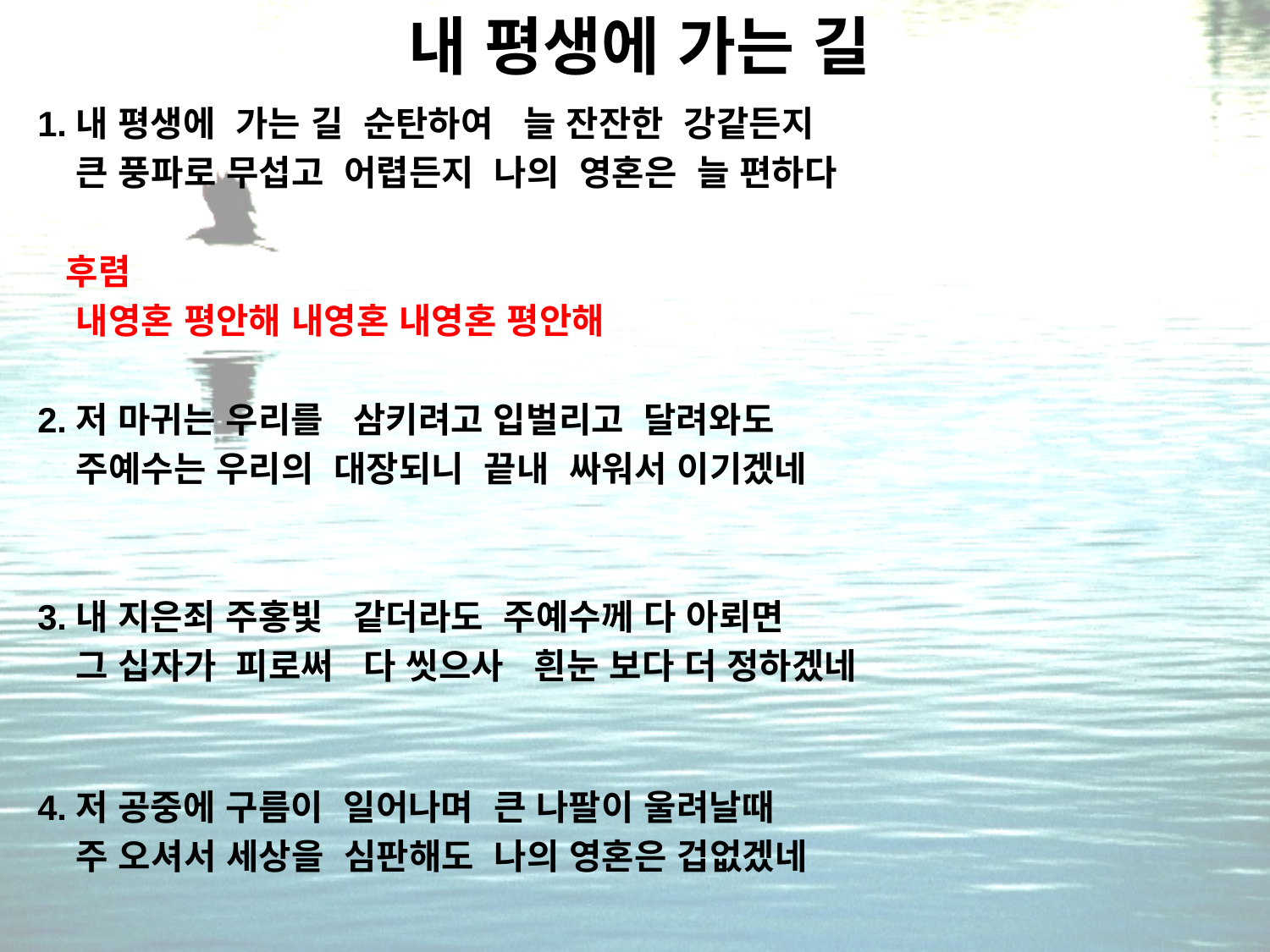

# 내 평생에 가는 길
1.내 평생에  가는 길  순탄하여   늘 잔잔한  강같든지
   큰 풍파로 무섭고  어렵든지  나의  영혼은  늘 편하다

  후렴
   내영혼 평안해 내영혼 내영혼 평안해

2.저 마귀는 우리를   삼키려고 입벌리고  달려와도
   주예수는 우리의  대장되니  끝내  싸워서 이기겠네

3.내 지은죄 주홍빛   같더라도  주예수께 다 아뢰면
   그 십자가  피로써   다 씻으사   흰눈 보다 더 정하겠네

4.저 공중에 구름이  일어나며  큰 나팔이 울려날때
   주 오셔서 세상을  심판해도  나의 영혼은 겁없겠네